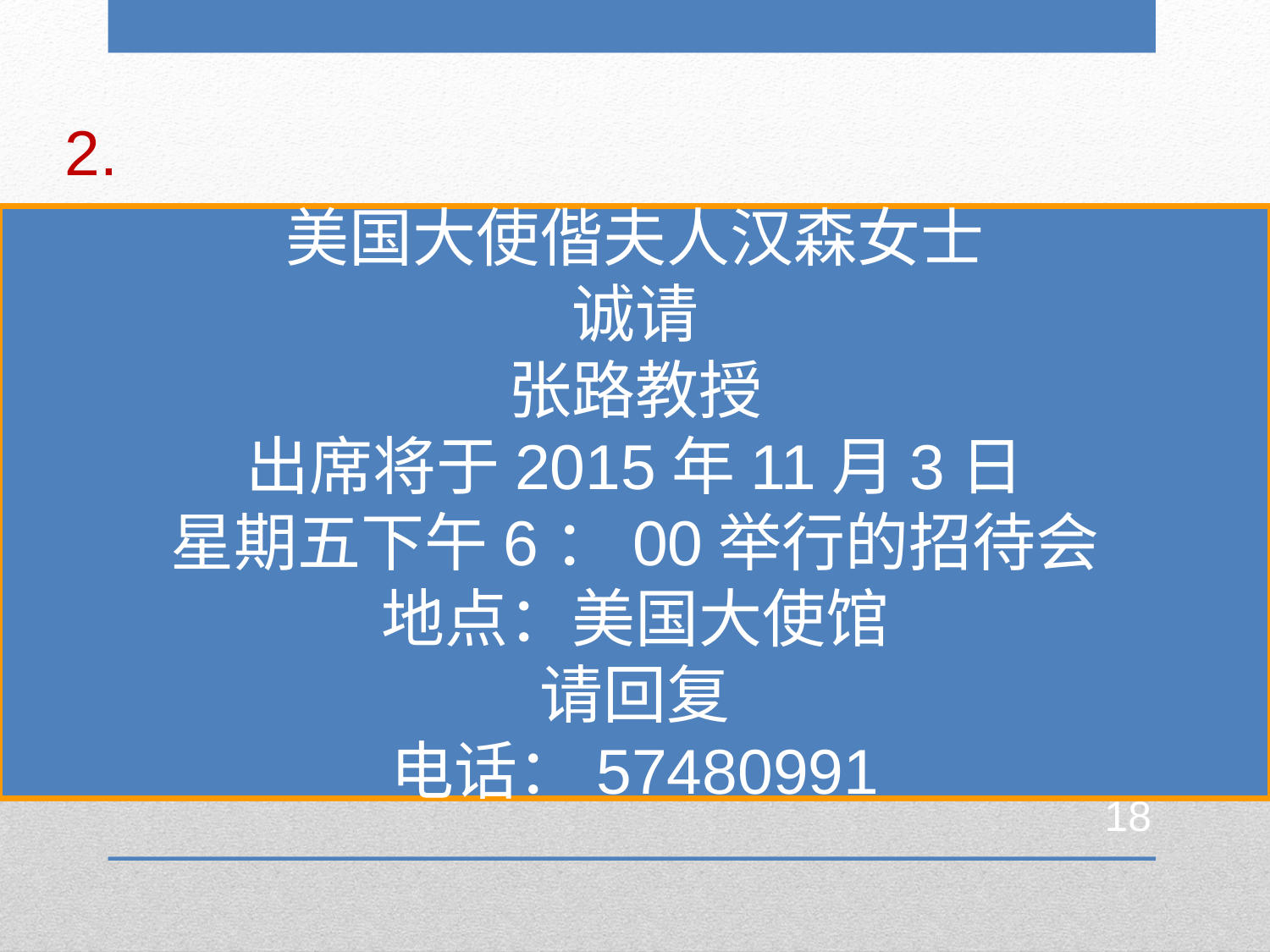

2.
美国大使偕夫人汉森女士
诚请
张路教授
出席将于2015年11月3日
星期五下午6：00举行的招待会
地点：美国大使馆
请回复
电话：57480991
18